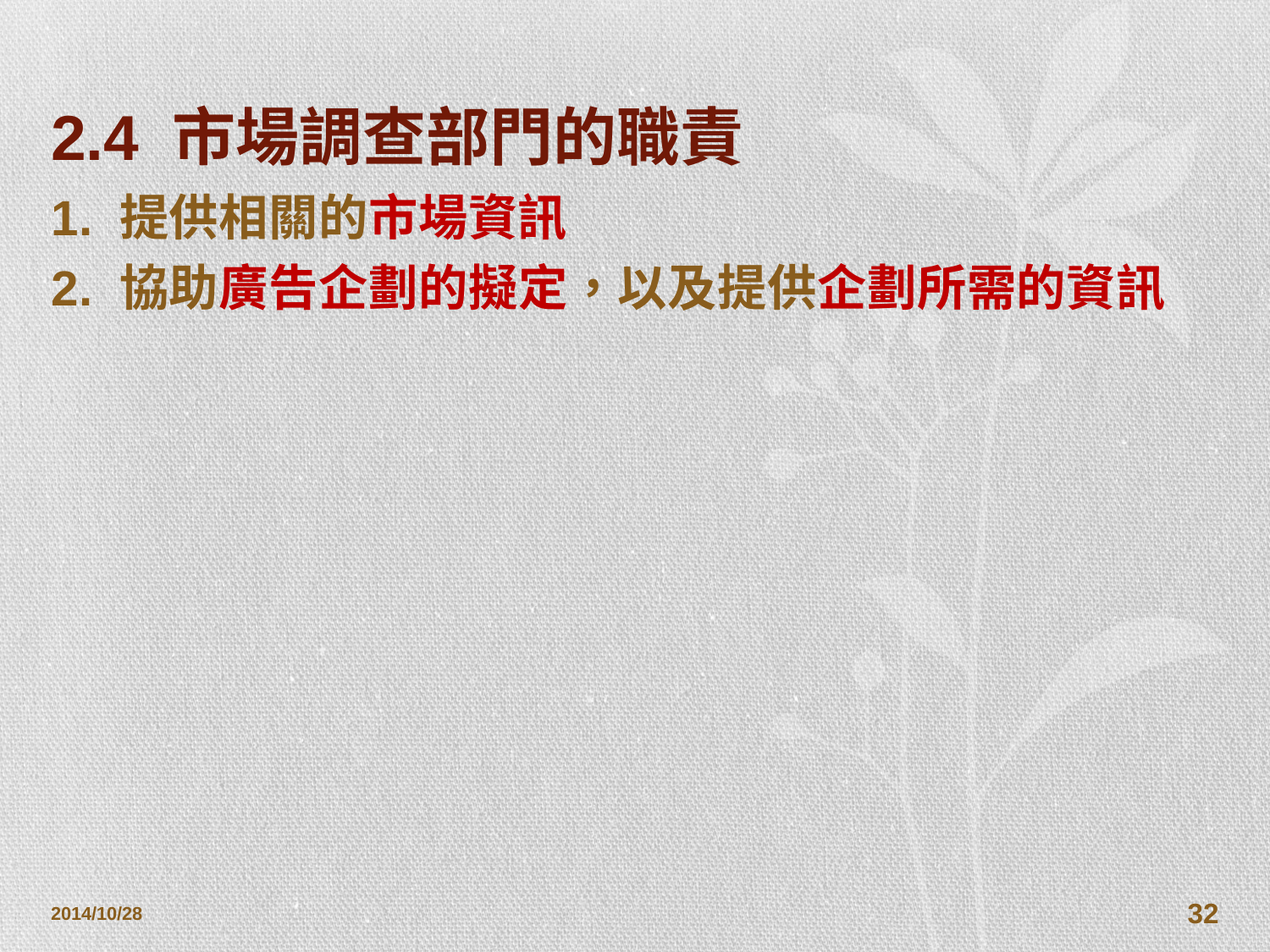

# 2.4 市場調查部門的職責
1. 提供相關的市場資訊
2. 協助廣告企劃的擬定，以及提供企劃所需的資訊

2014/10/28
32